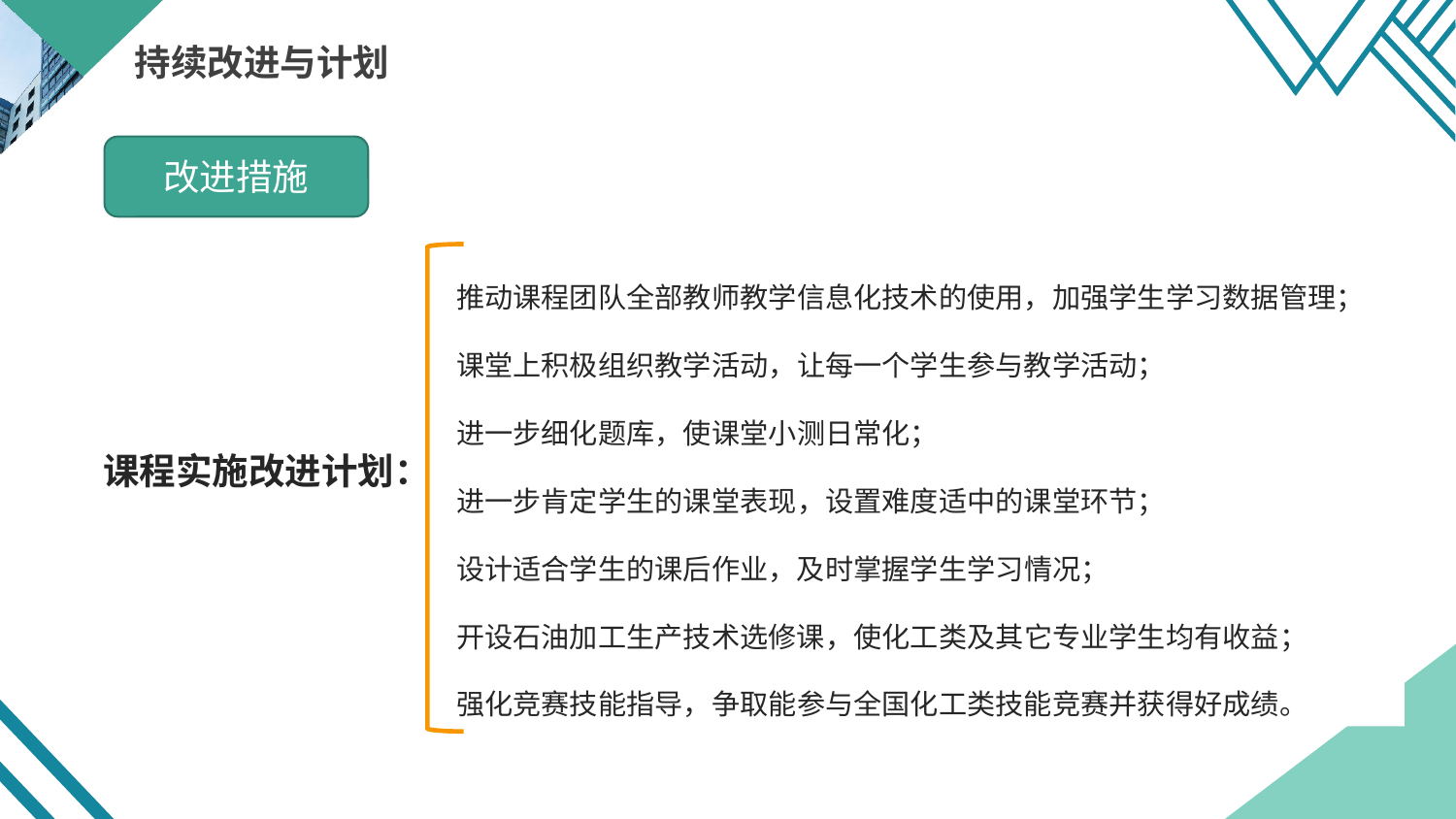

持续改进与计划
改进措施
推动课程团队全部教师教学信息化技术的使用，加强学生学习数据管理；
课堂上积极组织教学活动，让每一个学生参与教学活动；
进一步细化题库，使课堂小测日常化；
进一步肯定学生的课堂表现，设置难度适中的课堂环节；
设计适合学生的课后作业，及时掌握学生学习情况；
开设石油加工生产技术选修课，使化工类及其它专业学生均有收益；
强化竞赛技能指导，争取能参与全国化工类技能竞赛并获得好成绩。

课程实施改进计划：